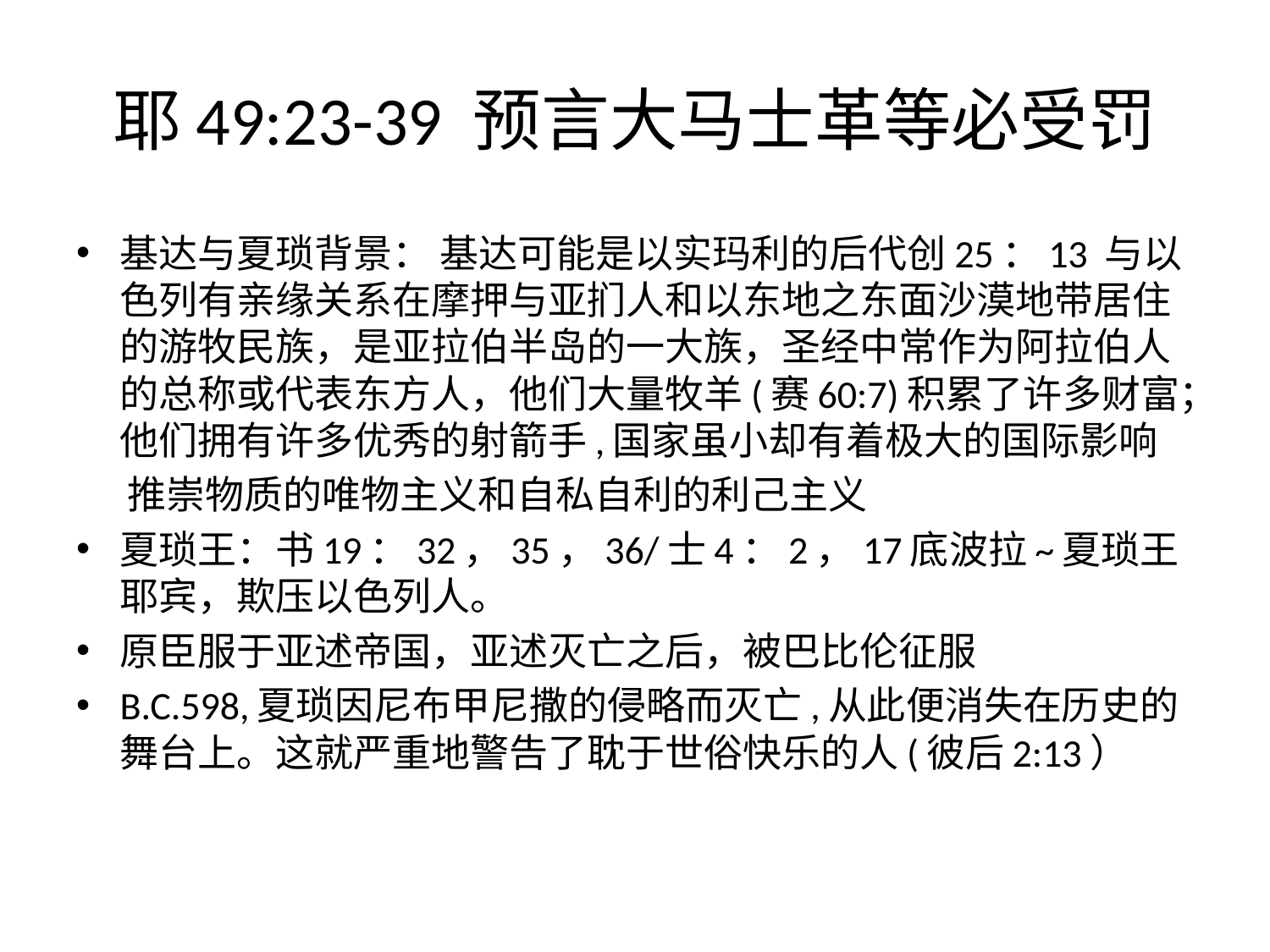

# 耶49:23-39 预言大马士革等必受罚
基达与夏琐背景： 基达可能是以实玛利的后代创25：13 与以色列有亲缘关系在摩押与亚扪人和以东地之东面沙漠地带居住的游牧民族，是亚拉伯半岛的一大族，圣经中常作为阿拉伯人的总称或代表东方人，他们大量牧羊(赛60:7)积累了许多财富；他们拥有许多优秀的射箭手,国家虽小却有着极大的国际影响
     推崇物质的唯物主义和自私自利的利己主义
夏琐王：书19：32，35，36/士4：2，17底波拉~夏琐王耶宾，欺压以色列人。
原臣服于亚述帝国，亚述灭亡之后，被巴比伦征服
B.C.598,夏琐因尼布甲尼撒的侵略而灭亡,从此便消失在历史的舞台上。这就严重地警告了耽于世俗快乐的人(彼后2:13）